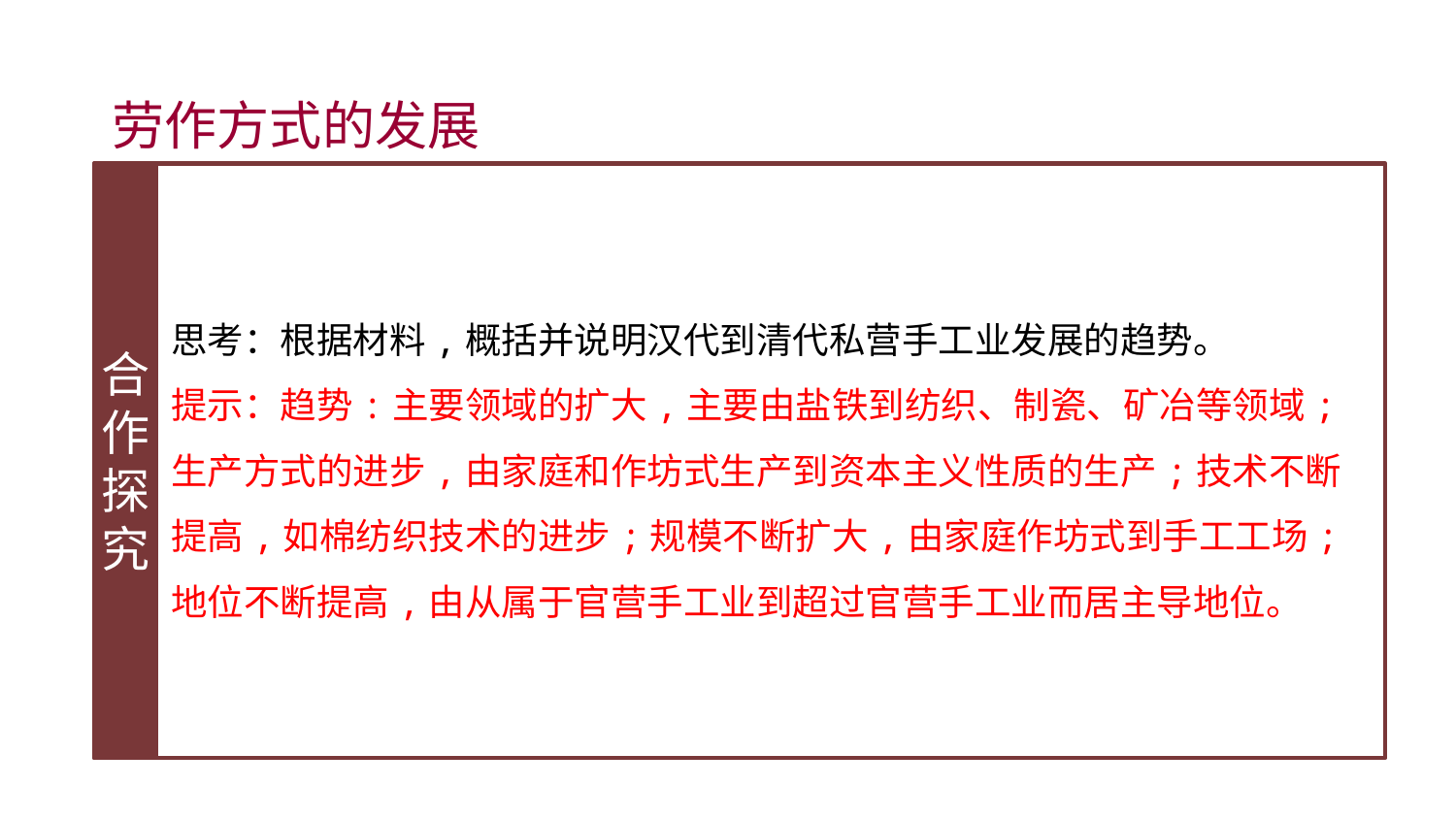

劳作方式的发展
合作探究

思考：根据材料,概括并说明汉代到清代私营手工业发展的趋势。
提示：趋势:主要领域的扩大,主要由盐铁到纺织、制瓷、矿冶等领域;生产方式的进步,由家庭和作坊式生产到资本主义性质的生产;技术不断提高,如棉纺织技术的进步;规模不断扩大,由家庭作坊式到手工工场;地位不断提高,由从属于官营手工业到超过官营手工业而居主导地位。